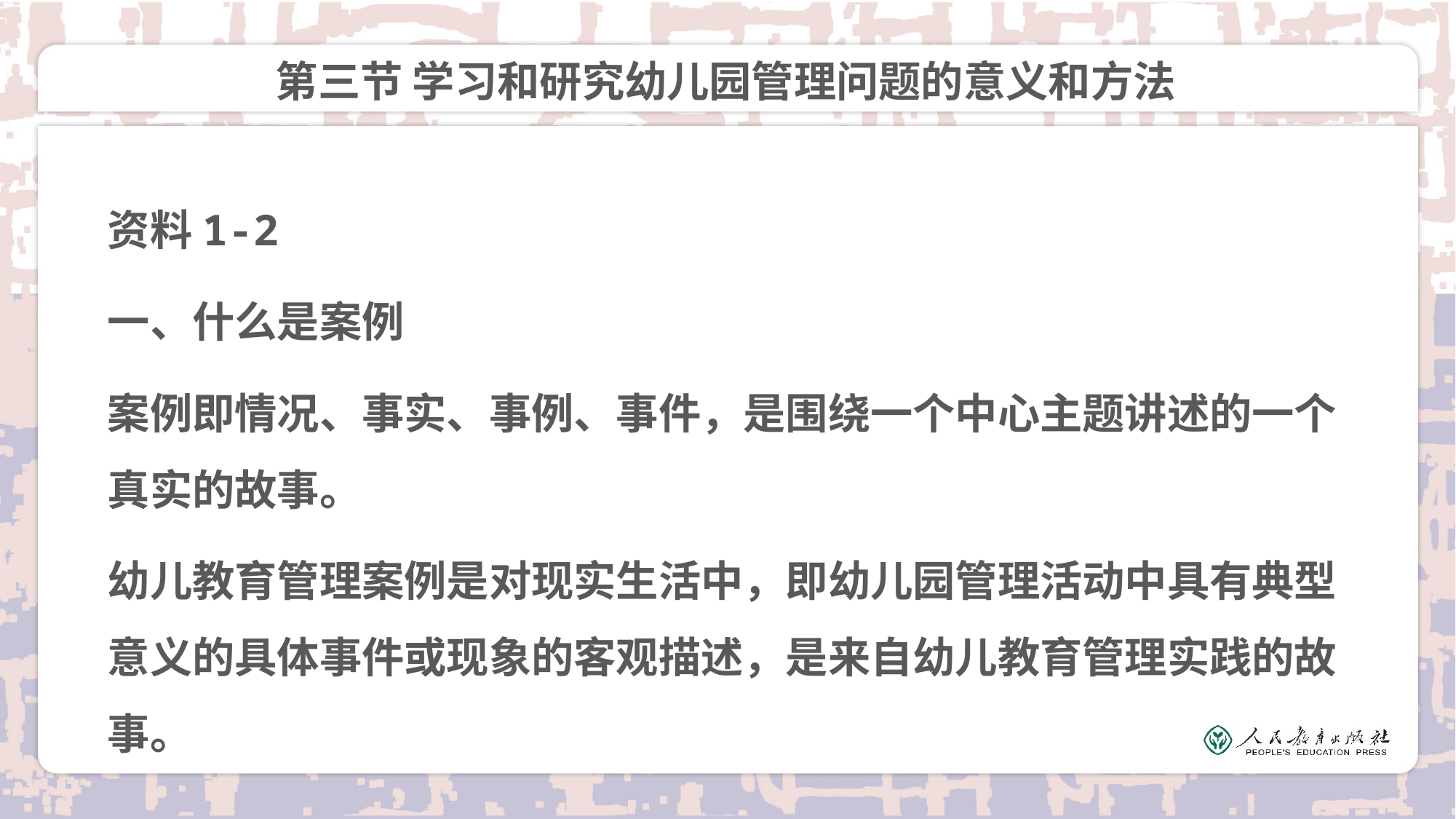

# 第三节 学习和研究幼儿园管理问题的意义和方法
资料1-2
一、什么是案例
案例即情况、事实、事例、事件，是围绕一个中心主题讲述的一个真实的故事。
幼儿教育管理案例是对现实生活中，即幼儿园管理活动中具有典型意义的具体事件或现象的客观描述，是来自幼儿教育管理实践的故事。